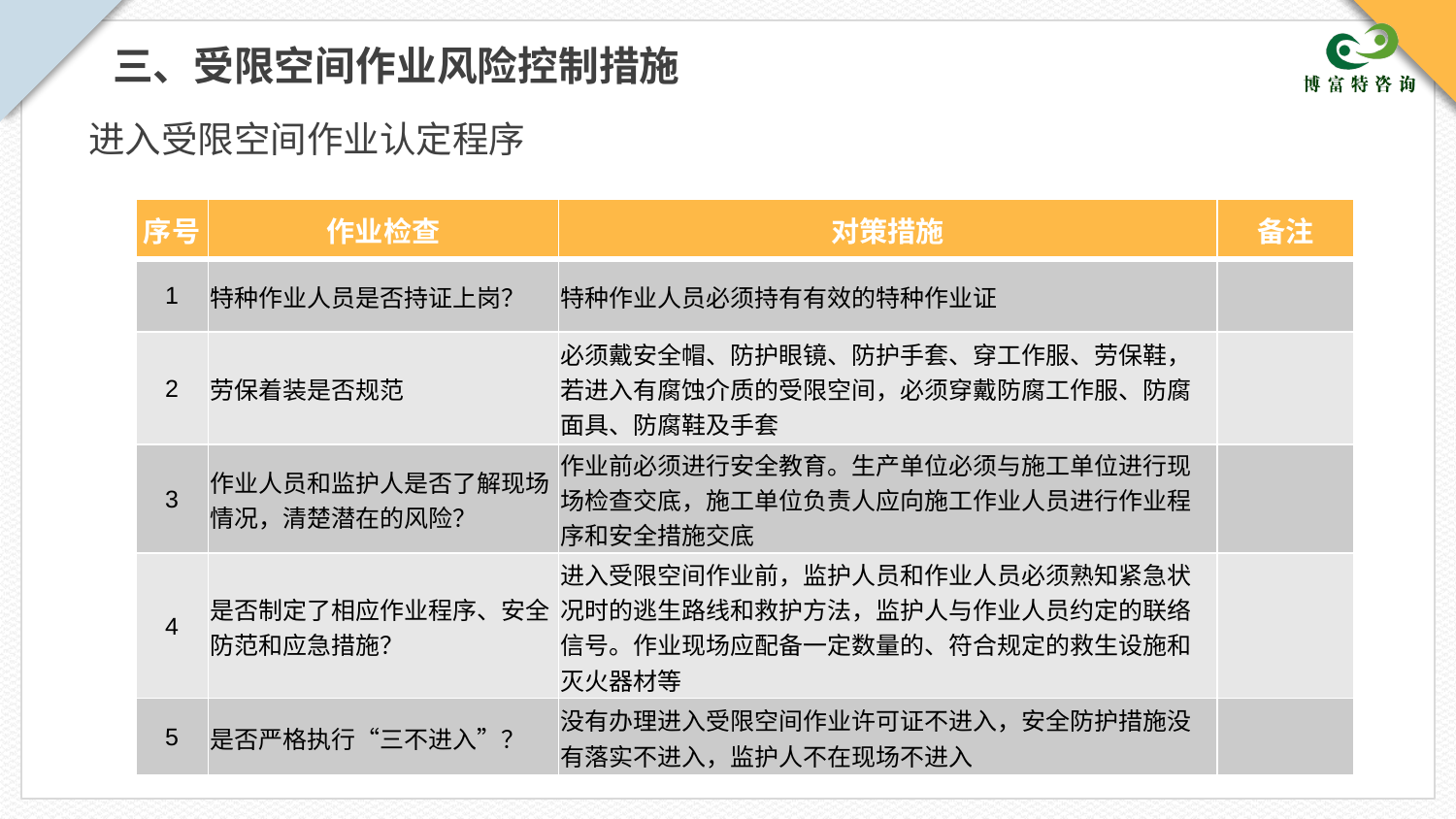

三、受限空间作业风险控制措施
进入受限空间作业认定程序
| 序号 | 作业检查 | 对策措施 | 备注 |
| --- | --- | --- | --- |
| 1 | 特种作业人员是否持证上岗？ | 特种作业人员必须持有有效的特种作业证 |  |
| 2 | 劳保着装是否规范 | 必须戴安全帽、防护眼镜、防护手套、穿工作服、劳保鞋，若进入有腐蚀介质的受限空间，必须穿戴防腐工作服、防腐面具、防腐鞋及手套 |  |
| 3 | 作业人员和监护人是否了解现场情况，清楚潜在的风险？ | 作业前必须进行安全教育。生产单位必须与施工单位进行现场检查交底，施工单位负责人应向施工作业人员进行作业程序和安全措施交底 |  |
| 4 | 是否制定了相应作业程序、安全防范和应急措施？ | 进入受限空间作业前，监护人员和作业人员必须熟知紧急状况时的逃生路线和救护方法，监护人与作业人员约定的联络信号。作业现场应配备一定数量的、符合规定的救生设施和灭火器材等 |  |
| 5 | 是否严格执行“三不进入”？ | 没有办理进入受限空间作业许可证不进入，安全防护措施没有落实不进入，监护人不在现场不进入 |  |